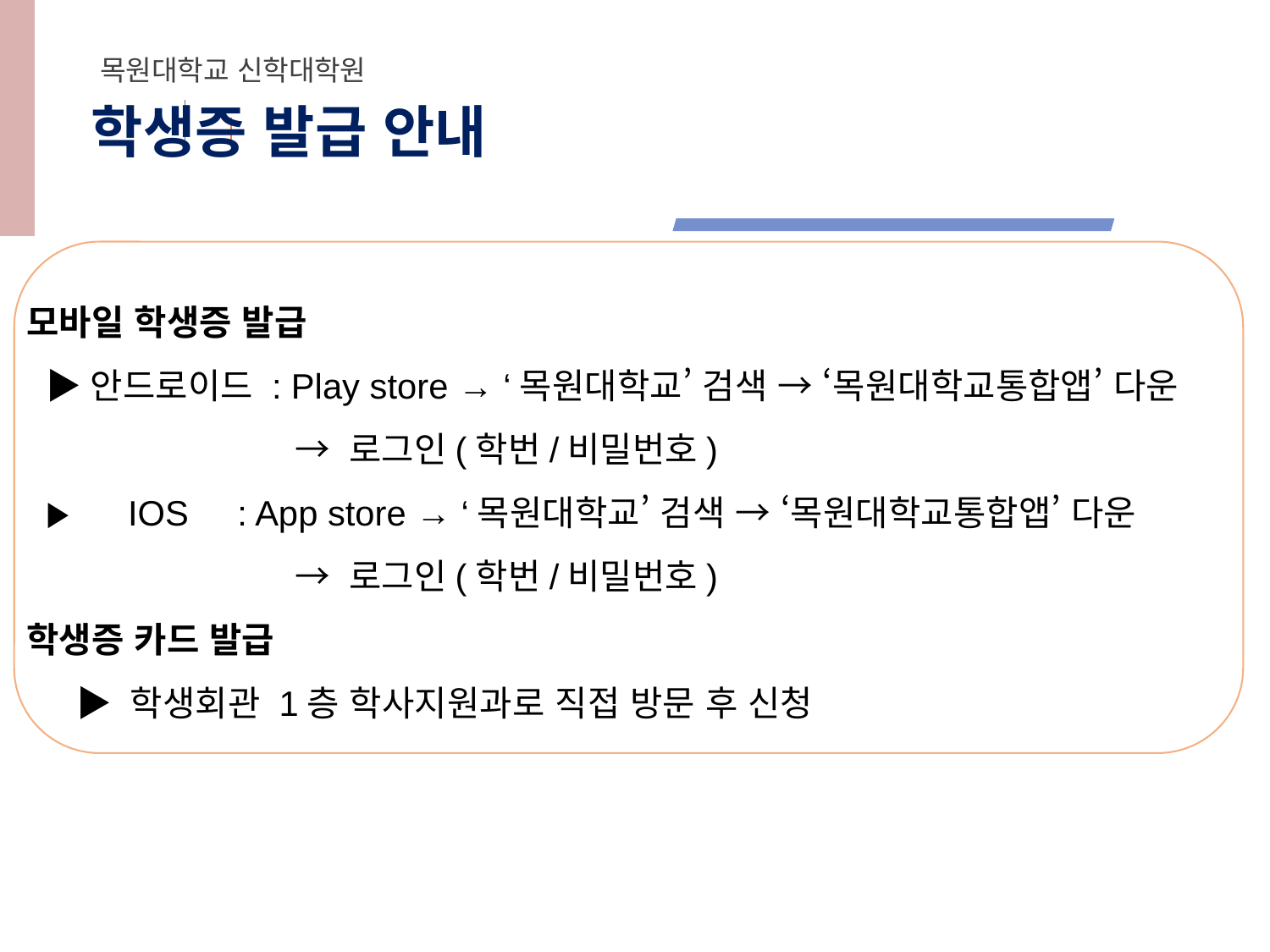

목원대학교 신학대학원
학생증 발급 안내

모바일 학생증 발급
  ▶안드로이드 : Play store → ‘목원대학교’ 검색 → ‘목원대학교통합앱’ 다운
                           → 로그인(학번/비밀번호)
  ▶      IOS     : App store → ‘목원대학교’ 검색 → ‘목원대학교통합앱’ 다운
                           → 로그인(학번/비밀번호)
학생증 카드 발급
     ▶ 학생회관 1층 학사지원과로 직접 방문 후 신청